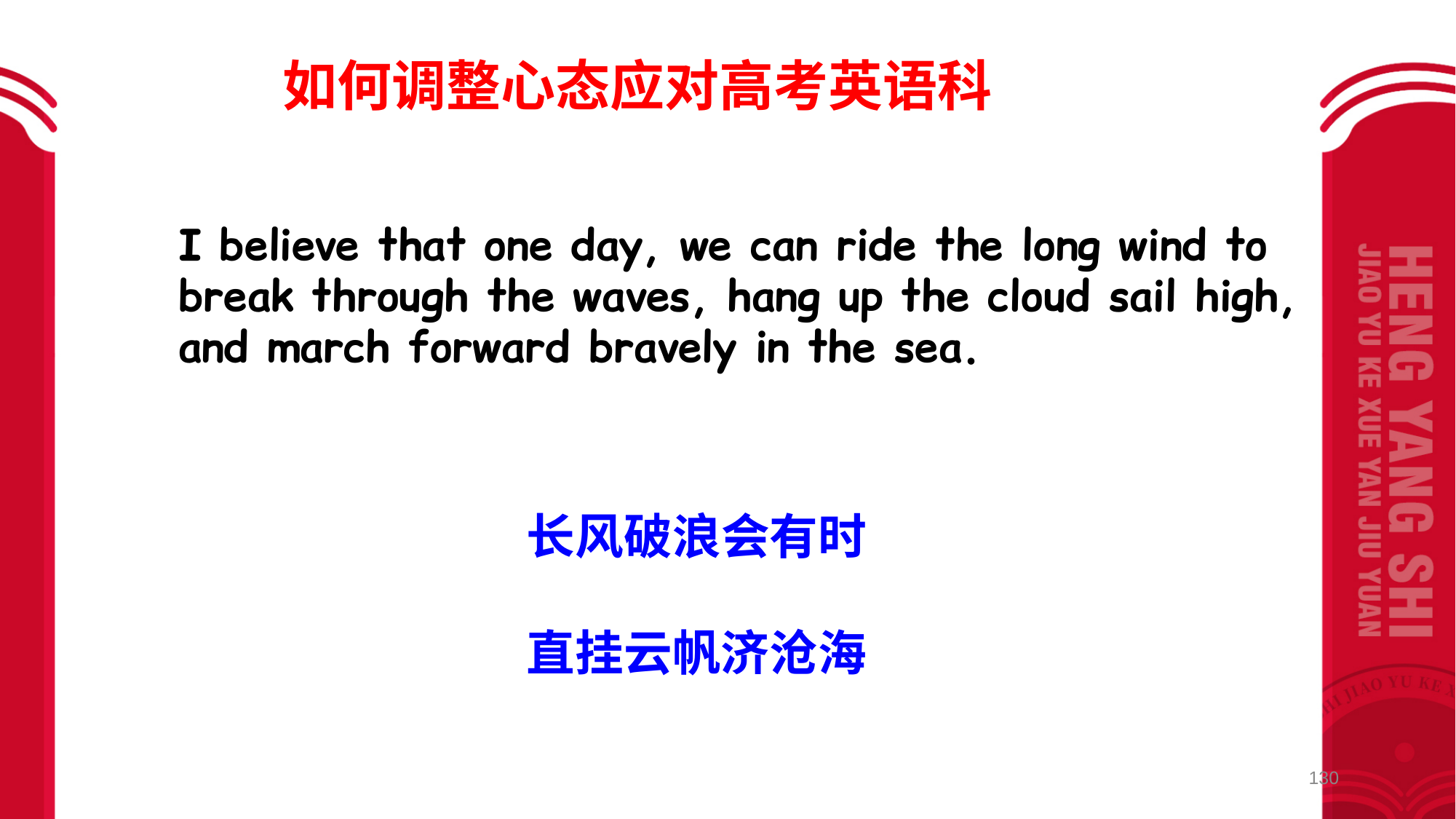

如何调整心态应对高考英语科
I believe that one day, we can ride the long wind to break through the waves, hang up the cloud sail high, and march forward bravely in the sea.
长风破浪会有时
直挂云帆济沧海
130